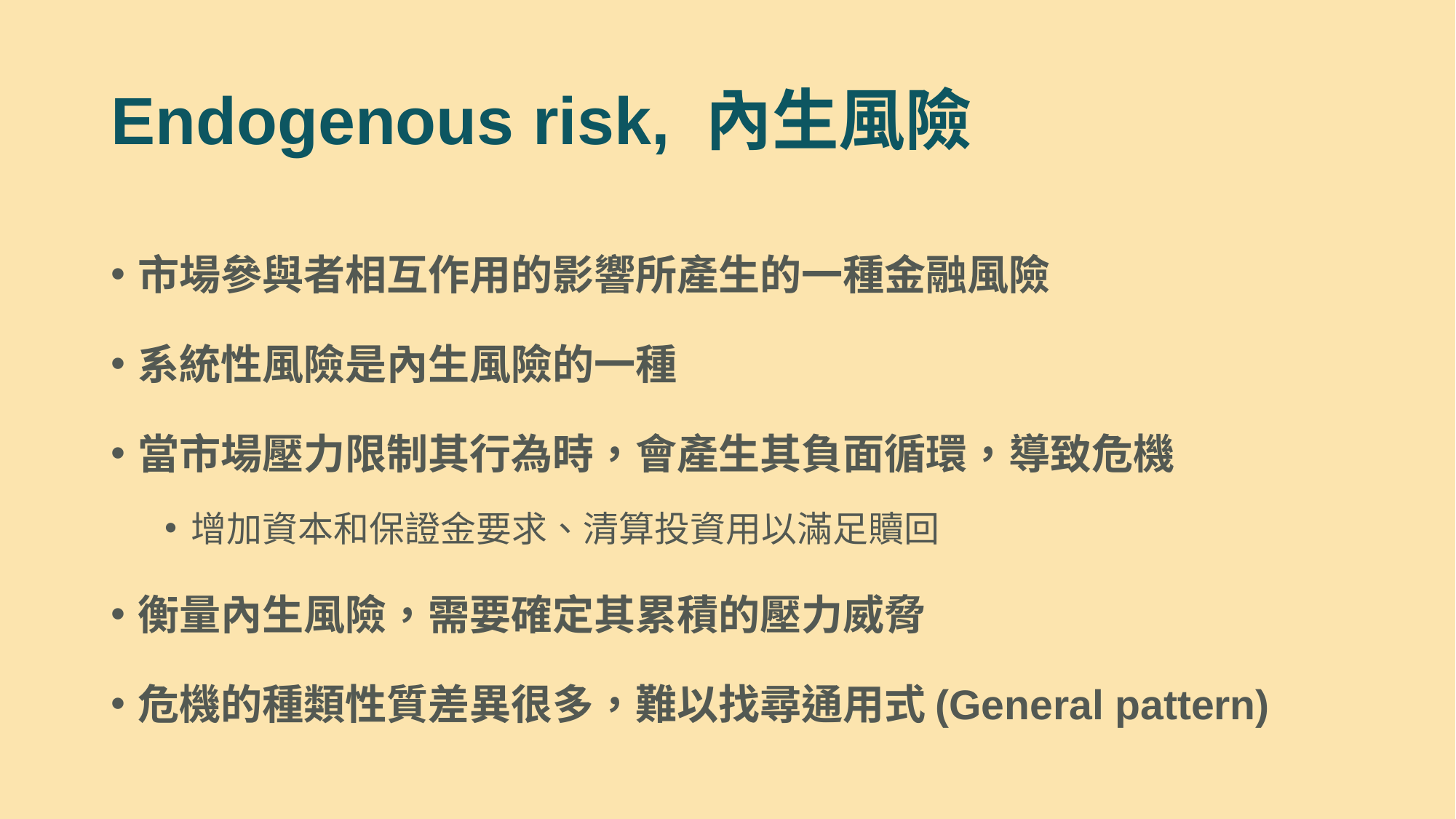

# Endogenous risk, 內生風險
市場參與者相互作用的影響所產生的一種金融風險
系統性風險是內生風險的一種
當市場壓力限制其行為時，會產生其負面循環，導致危機
增加資本和保證金要求、清算投資用以滿足贖回
衡量內生風險，需要確定其累積的壓力威脅
危機的種類性質差異很多，難以找尋通用式(General pattern)